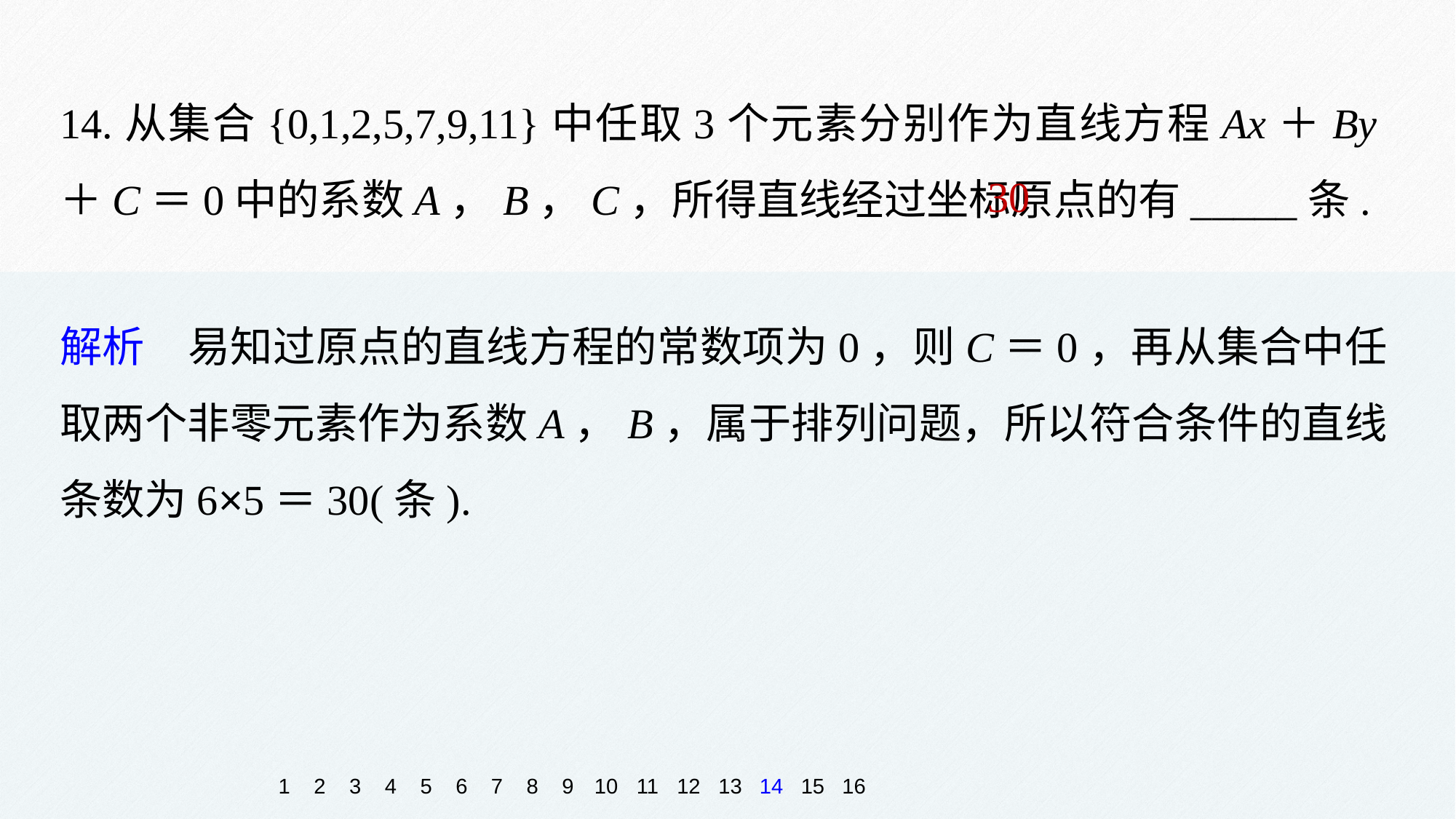

14.从集合{0,1,2,5,7,9,11}中任取3个元素分别作为直线方程Ax＋By＋C＝0中的系数A，B，C，所得直线经过坐标原点的有_____条.
30
解析　易知过原点的直线方程的常数项为0，则C＝0，再从集合中任取两个非零元素作为系数A，B，属于排列问题，所以符合条件的直线条数为6×5＝30(条).
1
2
3
4
5
6
7
8
9
10
11
12
13
14
15
16